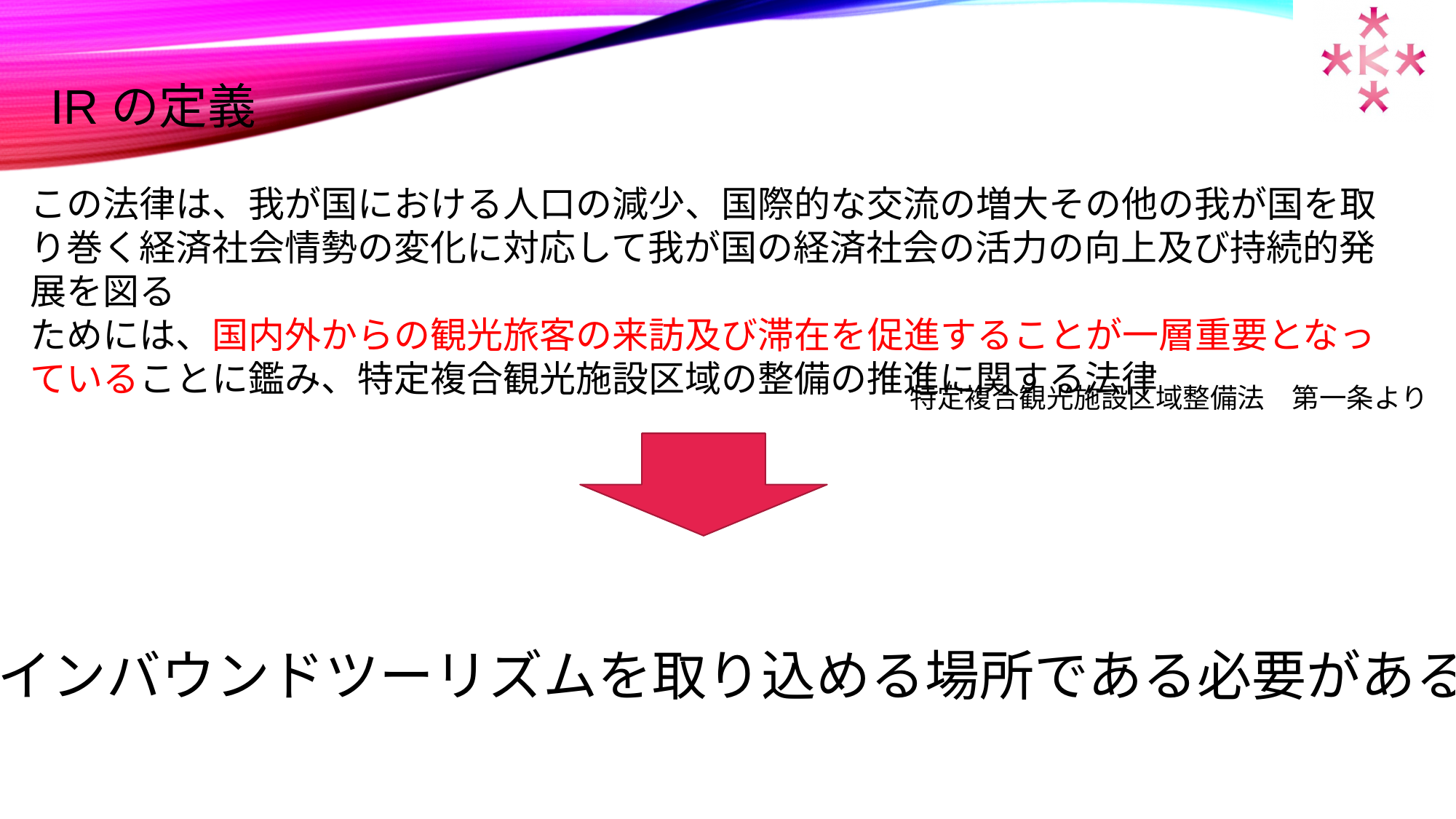

IRの定義
この法律は、我が国における人口の減少、国際的な交流の増大その他の我が国を取り巻く経済社会情勢の変化に対応して我が国の経済社会の活力の向上及び持続的発展を図る
ためには、国内外からの観光旅客の来訪及び滞在を促進することが一層重要となっていることに鑑み、特定複合観光施設区域の整備の推進に関する法律
特定複合観光施設区域整備法　第一条より

インバウンドツーリズムを取り込める場所である必要がある